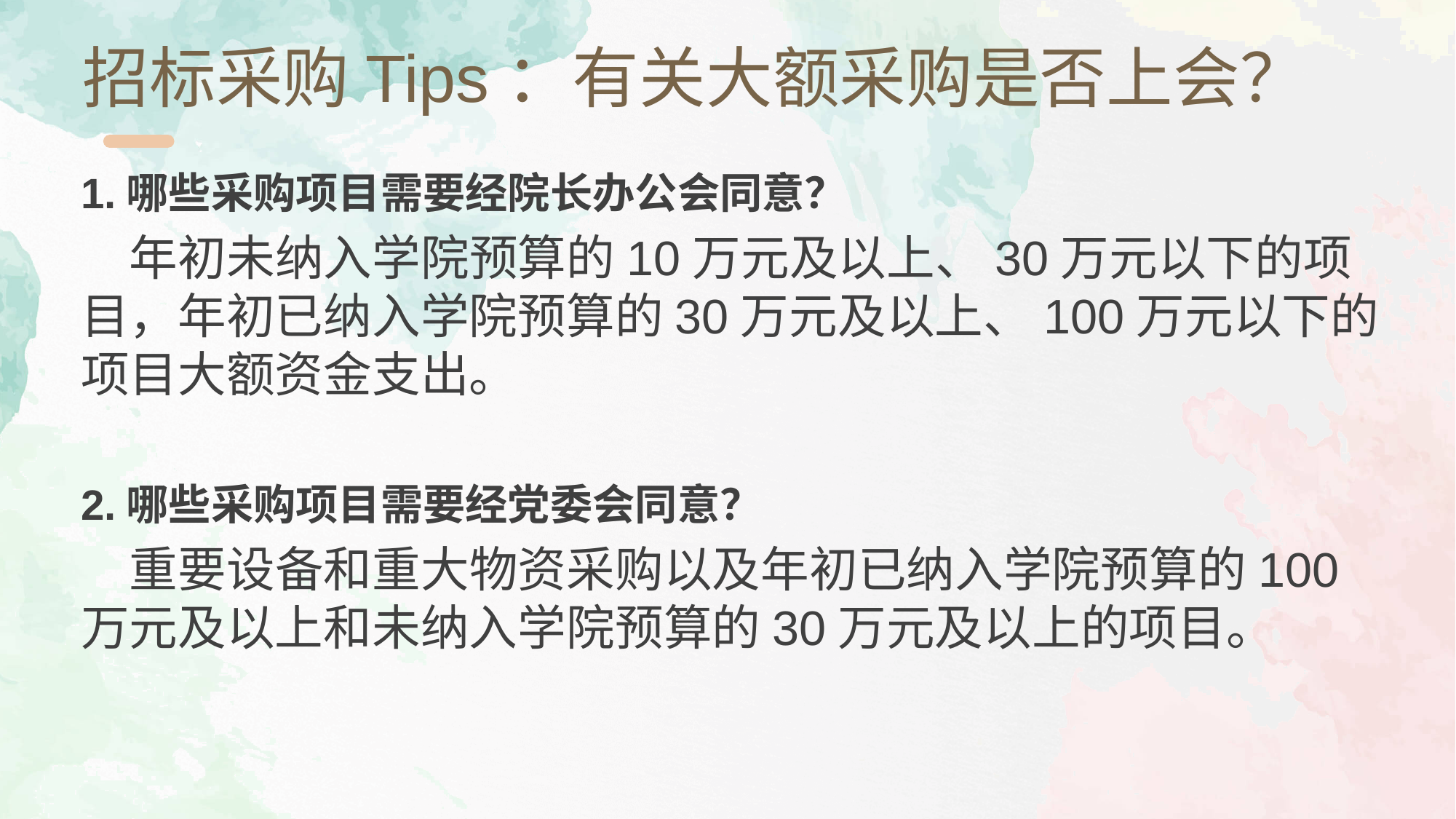

招标采购Tips：有关大额采购是否上会？

1.哪些采购项目需要经院长办公会同意？
    年初未纳入学院预算的10万元及以上、30万元以下的项目，年初已纳入学院预算的30万元及以上、100万元以下的项目大额资金支出。

2.哪些采购项目需要经党委会同意？
    重要设备和重大物资采购以及年初已纳入学院预算的100万元及以上和未纳入学院预算的30万元及以上的项目。
PPT模板 http://www.1ppt.com/moban/